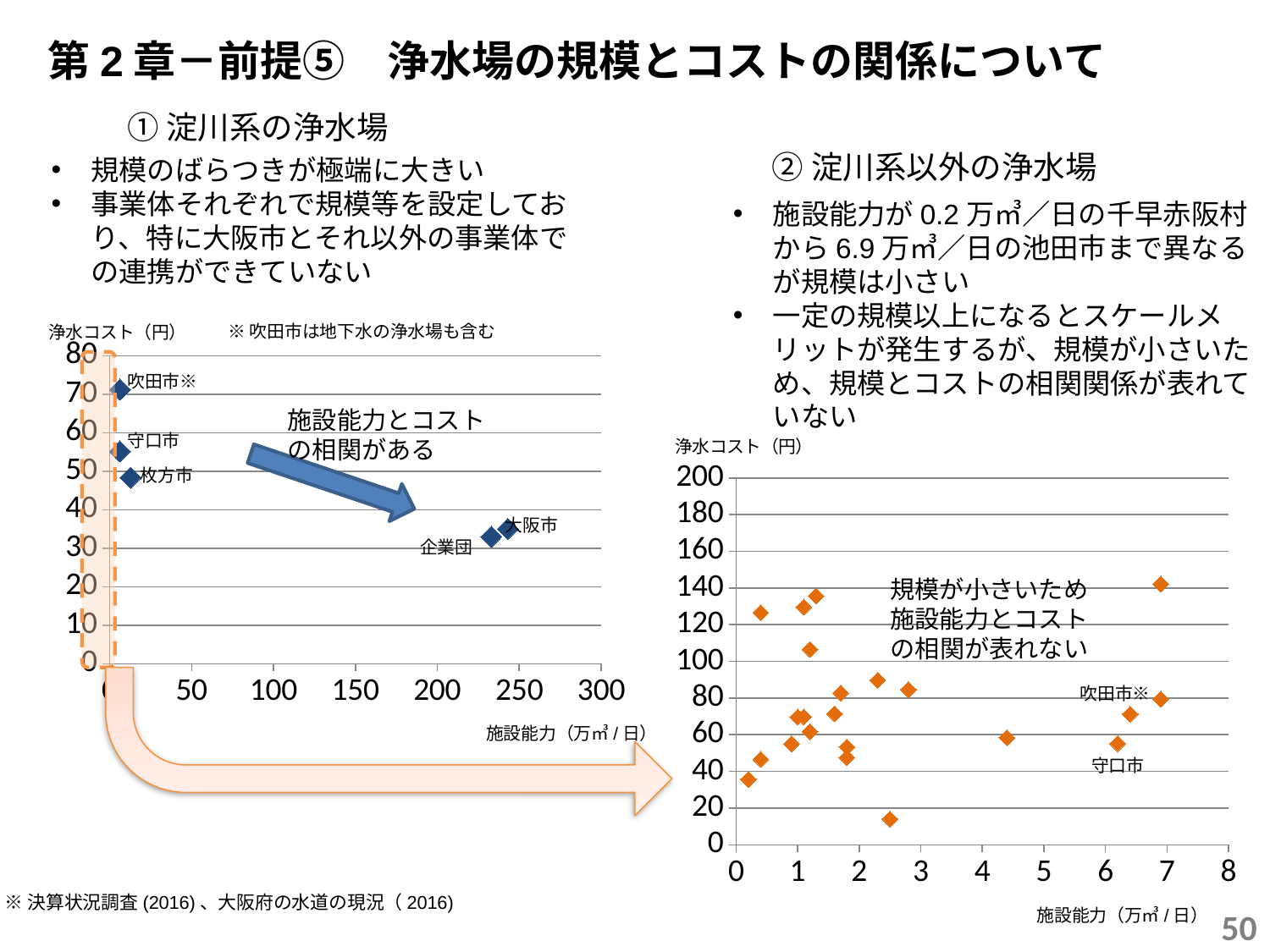

第2章－前提⑤　浄水場の規模とコストの関係について
①淀川系の浄水場
②淀川系以外の浄水場
規模のばらつきが極端に大きい
事業体それぞれで規模等を設定しており、特に大阪市とそれ以外の事業体での連携ができていない
施設能力が0.2万㎥／日の千早赤阪村から6.9万㎥／日の池田市まで異なるが規模は小さい
一定の規模以上になるとスケールメリットが発生するが、規模が小さいため、規模とコストの相関関係が表れていない

### Chart

| Category | 浄水コスト |
|---|---|
※吹田市は地下水の浄水場も含む

吹田市※
施設能力とコストの相関がある

### Chart

| Category | 浄送水コスト |
|---|---|
守口市
枚方市

大阪市
企業団
規模が小さいため施設能力とコストの相関が表れない

吹田市※
施設能力（万㎥/日）

守口市
※決算状況調査(2016)、大阪府の水道の現況（2016)
施設能力（万㎥/日）

50